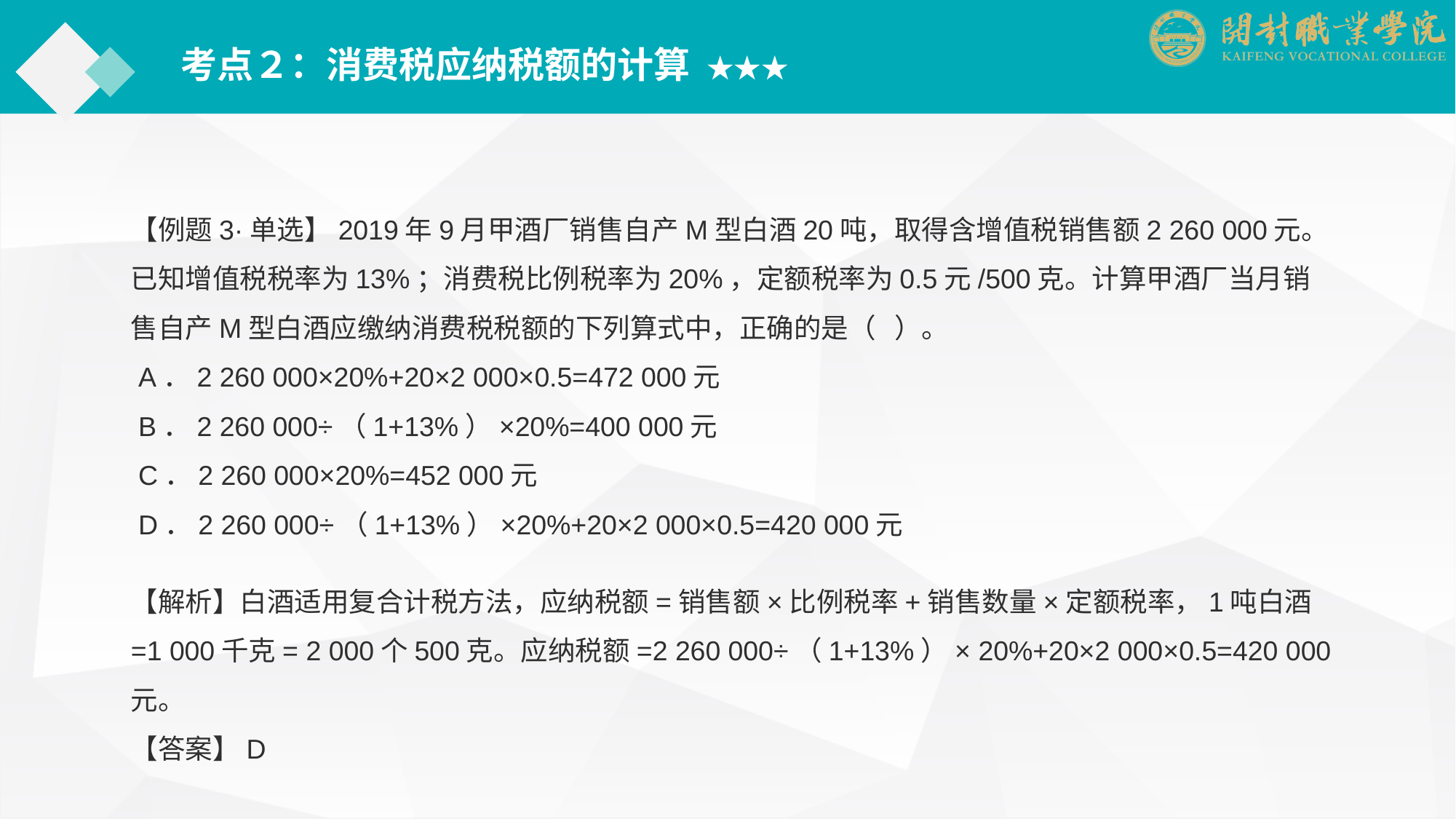

考点２：消费税应纳税额的计算  ★★★
【例题3·单选】2019年9月甲酒厂销售自产M型白酒20吨，取得含增值税销售额2 260 000元。已知增值税税率为13%；消费税比例税率为20%，定额税率为0.5元/500克。计算甲酒厂当月销售自产M型白酒应缴纳消费税税额的下列算式中，正确的是（   ）。
 A．2 260 000×20%+20×2 000×0.5=472 000元
 B．2 260 000÷（1+13%）×20%=400 000元
 C．2 260 000×20%=452 000元
 D．2 260 000÷（1+13%）×20%+20×2 000×0.5=420 000元
【解析】白酒适用复合计税方法，应纳税额=销售额×比例税率+销售数量×定额税率，1吨白酒=1 000千克= 2 000个500克。应纳税额=2 260 000÷（1+13%）× 20%+20×2 000×0.5=420 000元。
【答案】D